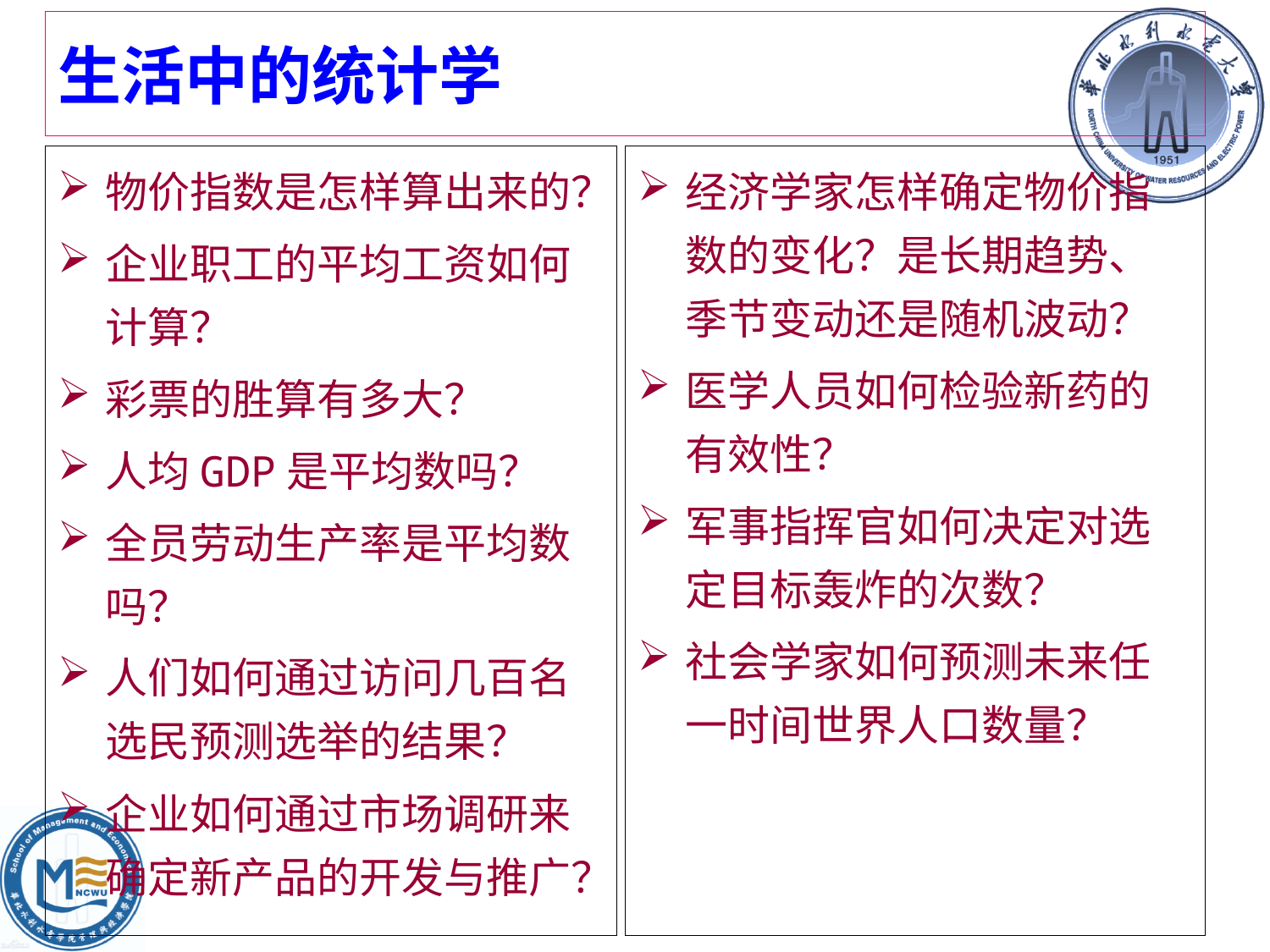

# 生活中的统计学
物价指数是怎样算出来的？
企业职工的平均工资如何计算？
彩票的胜算有多大？
人均GDP是平均数吗？
全员劳动生产率是平均数吗？
人们如何通过访问几百名选民预测选举的结果？
企业如何通过市场调研来确定新产品的开发与推广？
经济学家怎样确定物价指数的变化？是长期趋势、季节变动还是随机波动？
医学人员如何检验新药的有效性？
军事指挥官如何决定对选定目标轰炸的次数？
社会学家如何预测未来任一时间世界人口数量？